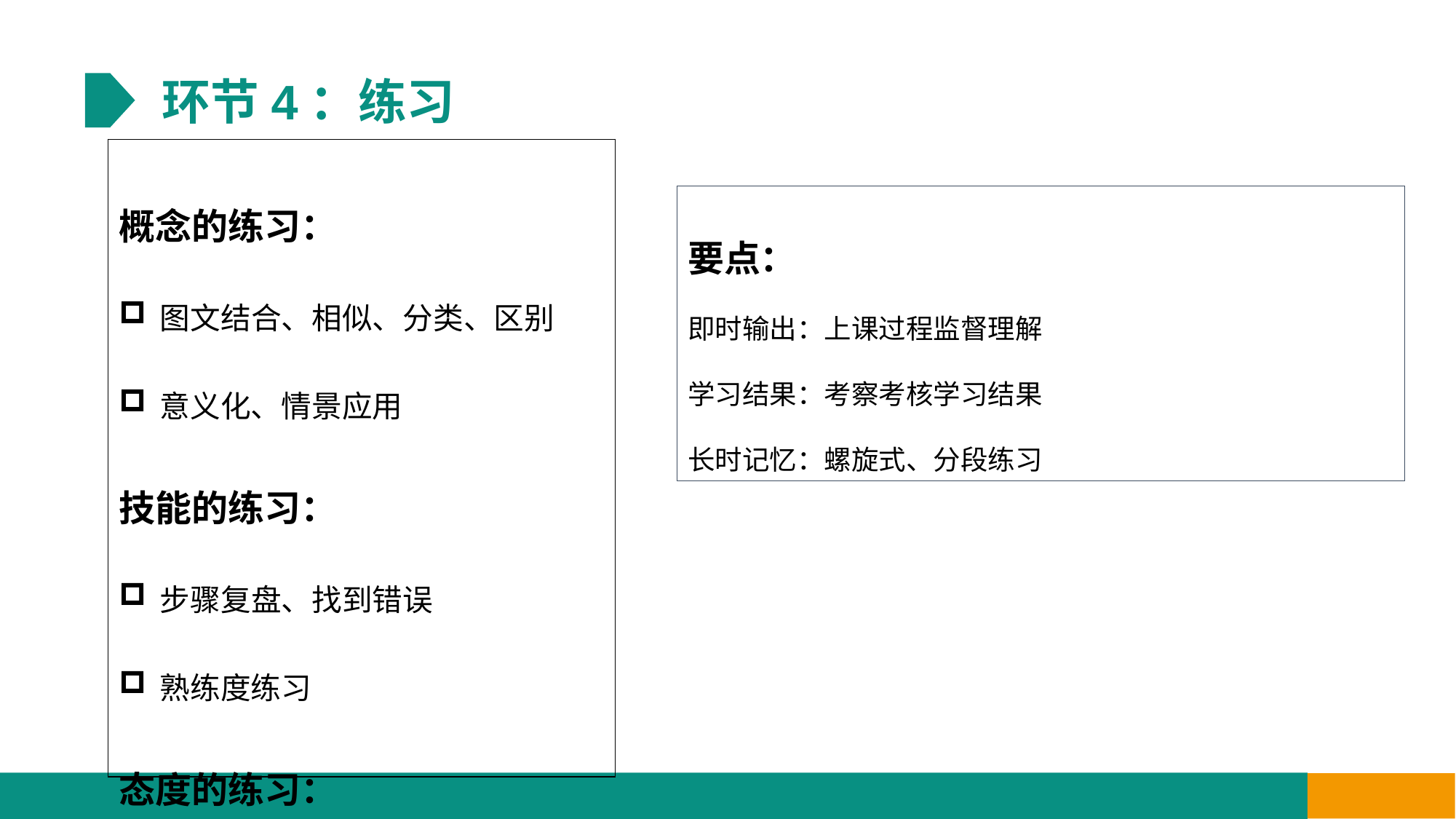

环节4：练习
| 概念的练习： 图文结合、相似、分类、区别 意义化、情景应用 技能的练习： 步骤复盘、找到错误 熟练度练习 态度的练习： 讨论 |
| --- |
要点：
即时输出：上课过程监督理解
学习结果：考察考核学习结果
长时记忆：螺旋式、分段练习